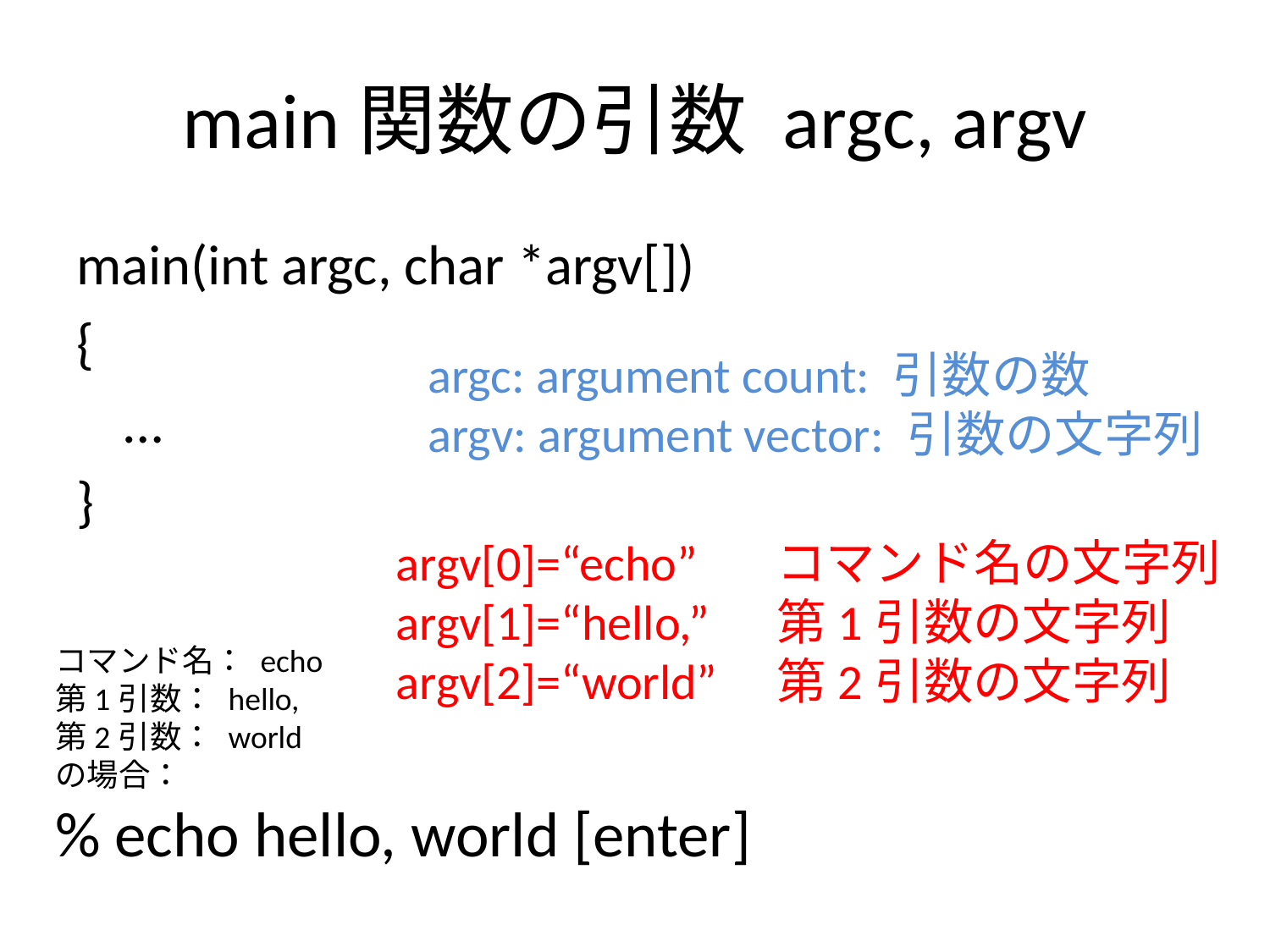

# main関数の引数 argc, argv
main(int argc, char *argv[])
{
	…
}
argc: argument count: 引数の数
argv: argument vector: 引数の文字列
argv[0]=“echo”	コマンド名の文字列
argv[1]=“hello,”	第1引数の文字列
argv[2]=“world”	第2引数の文字列
コマンド名： echo
第1引数： hello,
第2引数： world
の場合：
% echo hello, world [enter]